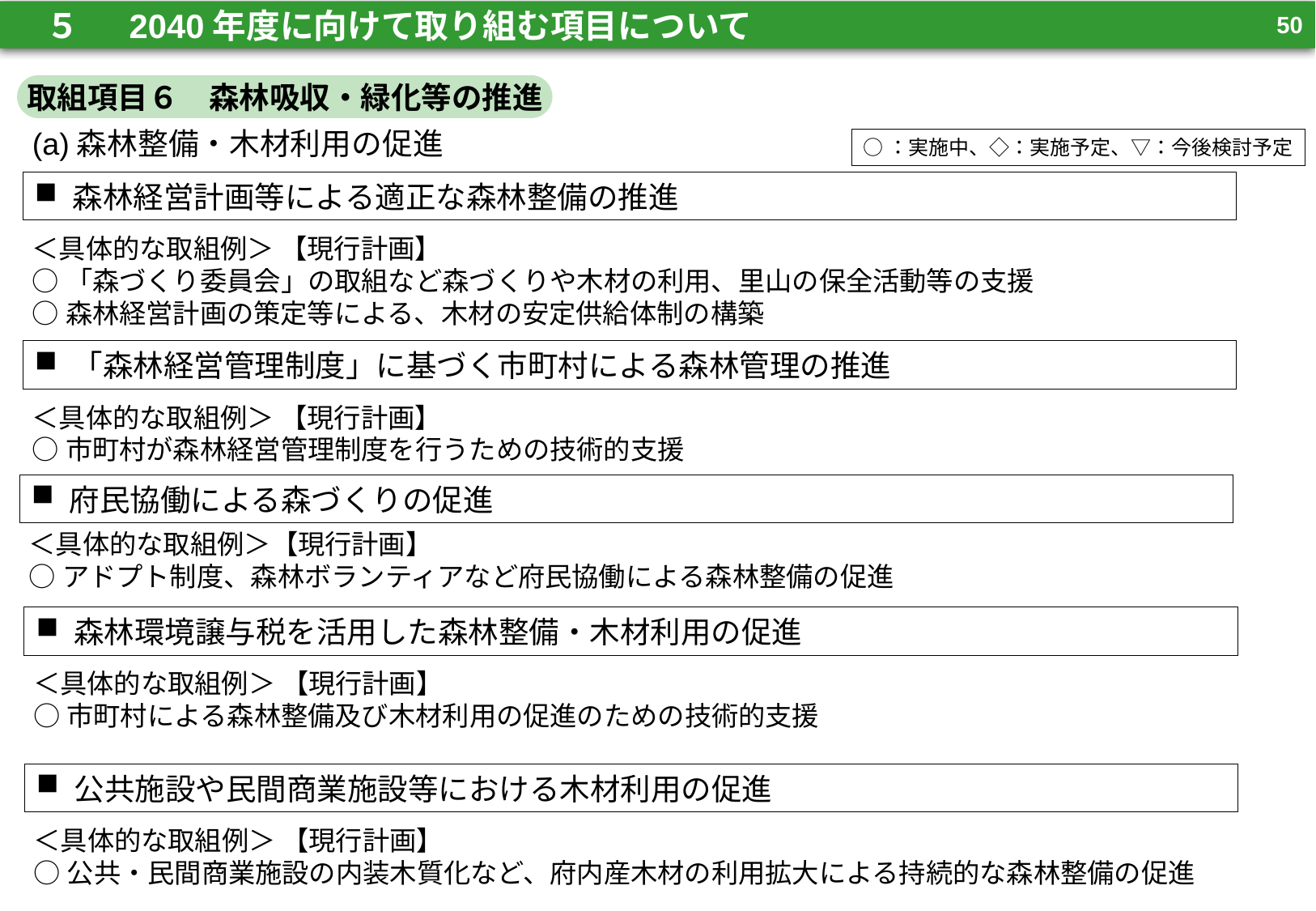

50
　５　 2040年度に向けて取り組む項目について
50
取組項目６　森林吸収・緑化等の推進
(a)森林整備・木材利用の促進
○：実施中、◇：実施予定、▽：今後検討予定
森林経営計画等による適正な森林整備の推進
＜具体的な取組例＞ 【現行計画】
○「森づくり委員会」の取組など森づくりや木材の利用、里山の保全活動等の支援
○森林経営計画の策定等による、木材の安定供給体制の構築
「森林経営管理制度」に基づく市町村による森林管理の推進
＜具体的な取組例＞ 【現行計画】
○市町村が森林経営管理制度を行うための技術的支援
府民協働による森づくりの促進
＜具体的な取組例＞【現行計画】
○アドプト制度、森林ボランティアなど府民協働による森林整備の促進
森林環境譲与税を活用した森林整備・木材利用の促進
＜具体的な取組例＞ 【現行計画】
○市町村による森林整備及び木材利用の促進のための技術的支援
公共施設や民間商業施設等における木材利用の促進
＜具体的な取組例＞ 【現行計画】
○公共・民間商業施設の内装木質化など、府内産木材の利用拡大による持続的な森林整備の促進